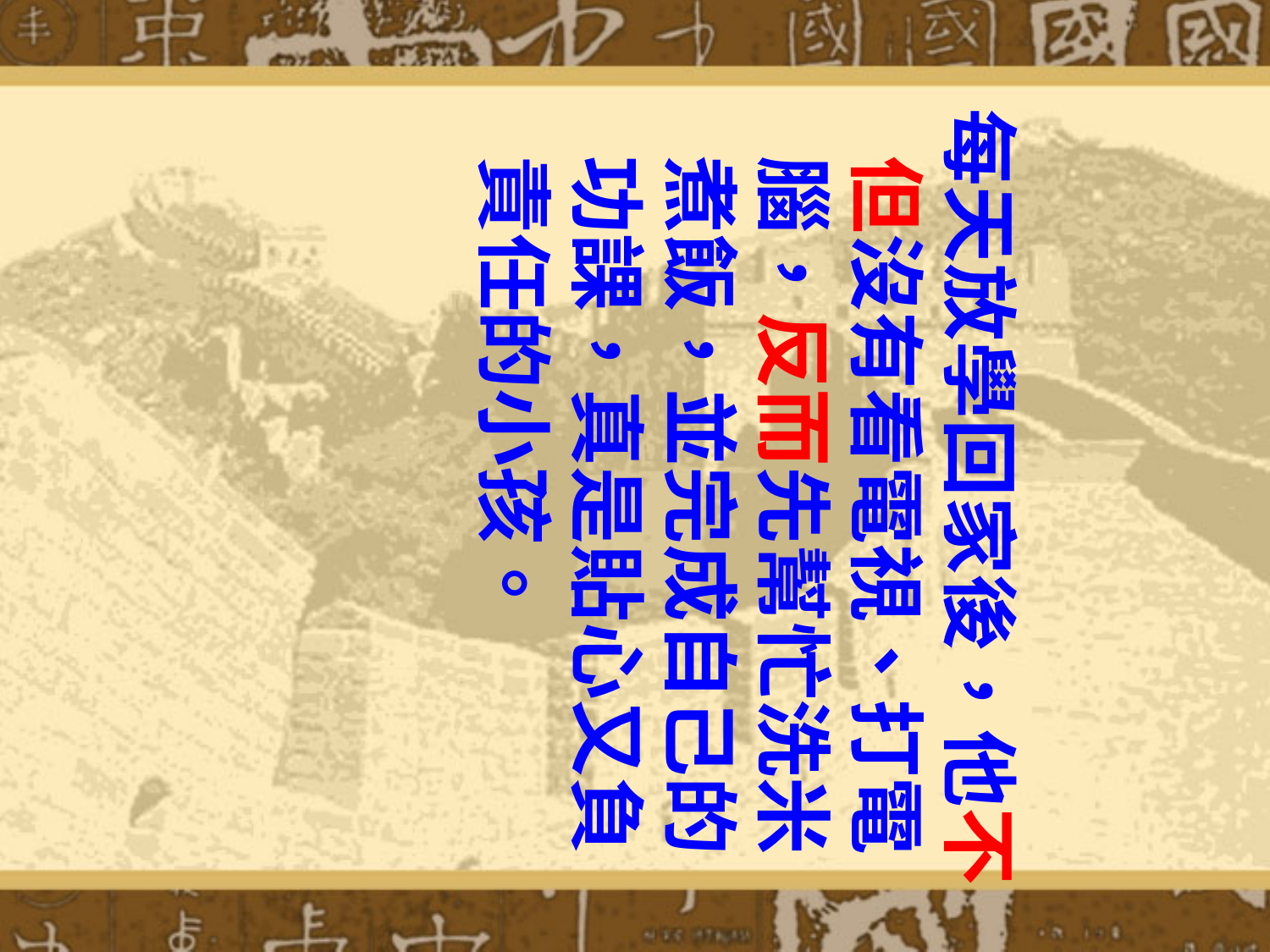

每天放學回家後，他不但沒有看電視、打電腦，反而先幫忙洗米煮飯，並完成自己的功課，真是貼心又負責任的小孩。